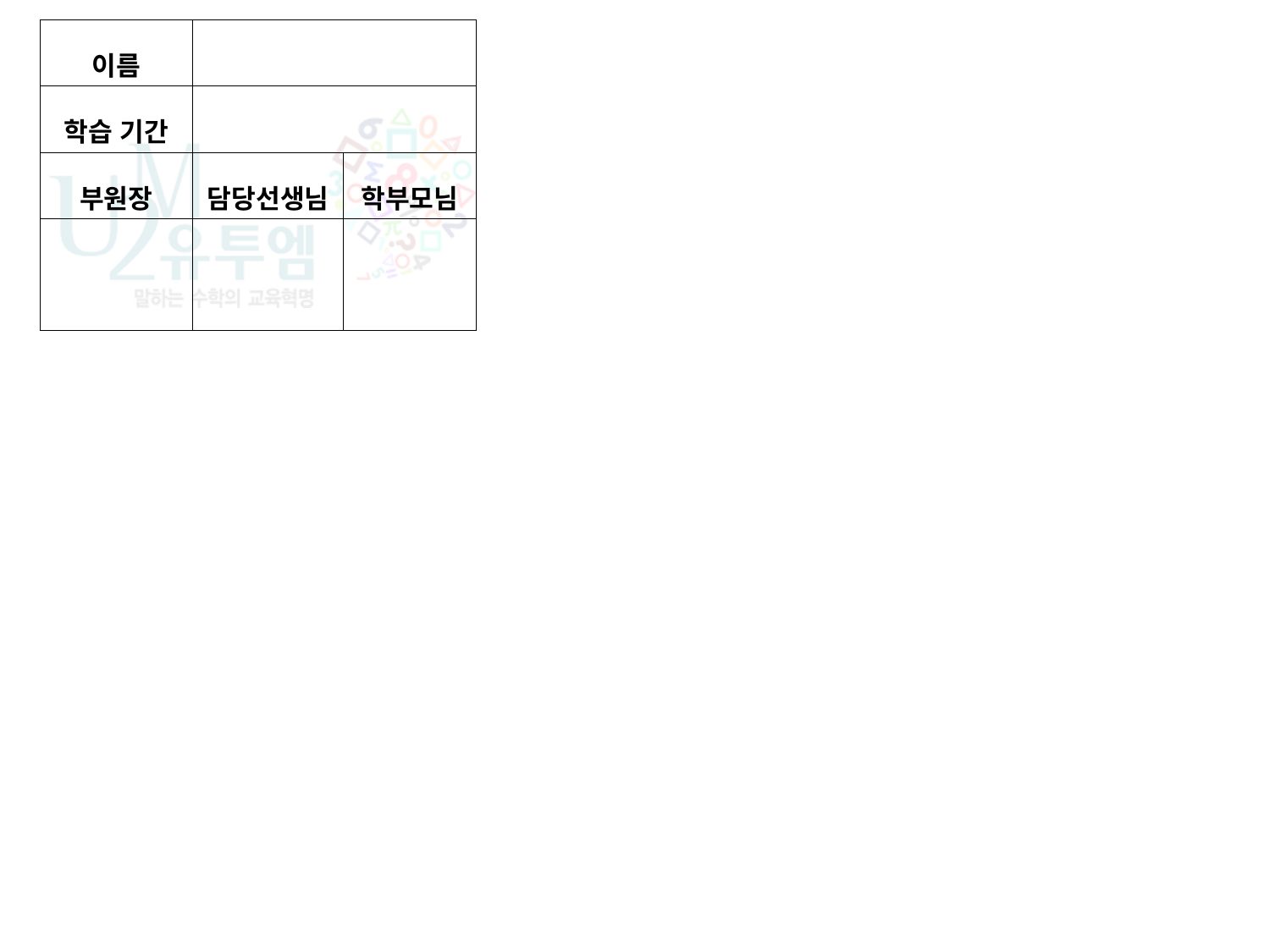

| 이름 |  |  |
| --- | --- | --- |
| 학습 기간 |  |  |
| 부원장 | 담당선생님 | 학부모님 |
|  |  |  |